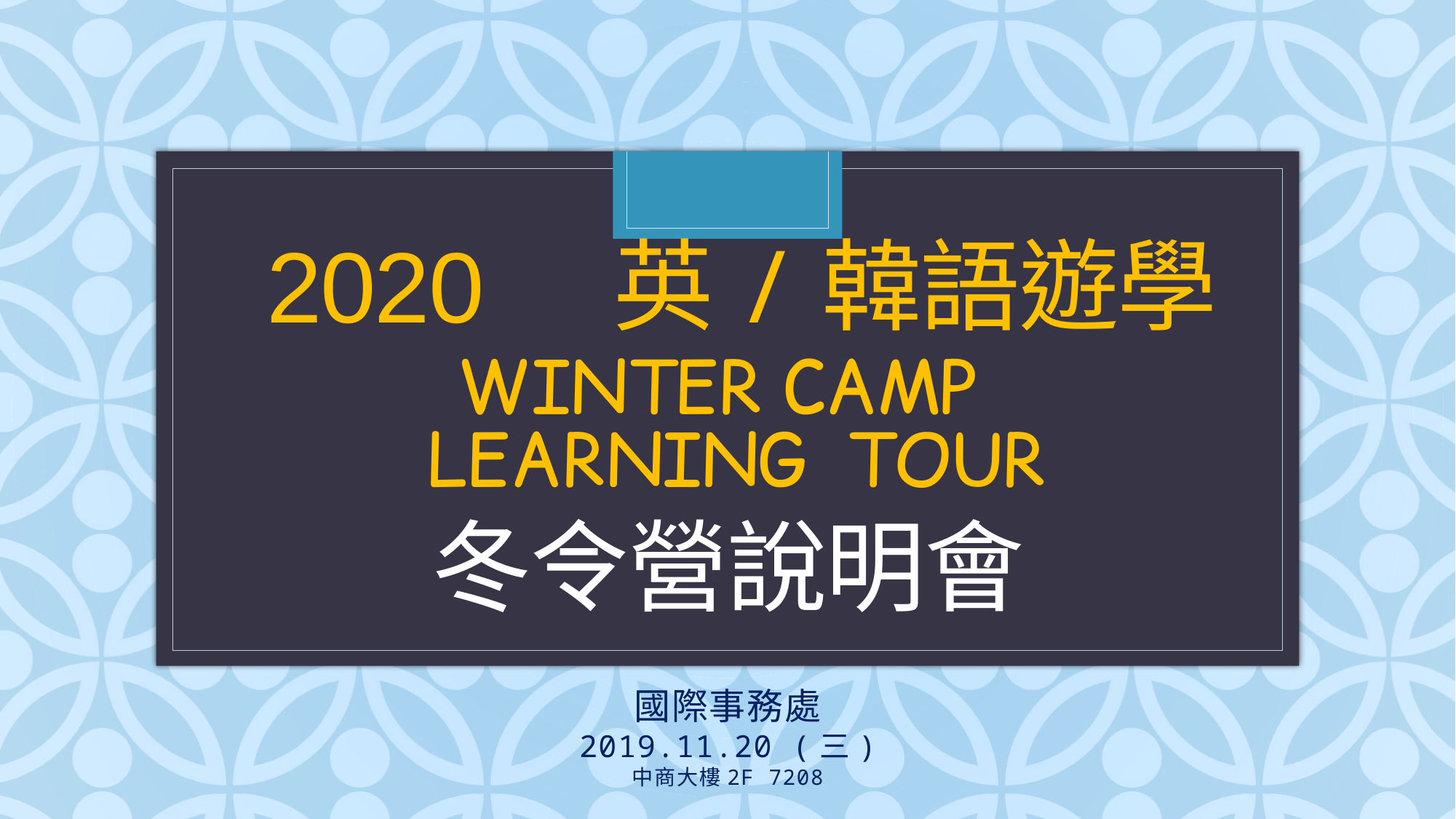

# 2020    英/韓語遊學 wInter camp LEARnING  tour 冬令營說明會
國際事務處
2019.11.20 (三)
中商大樓2F 7208